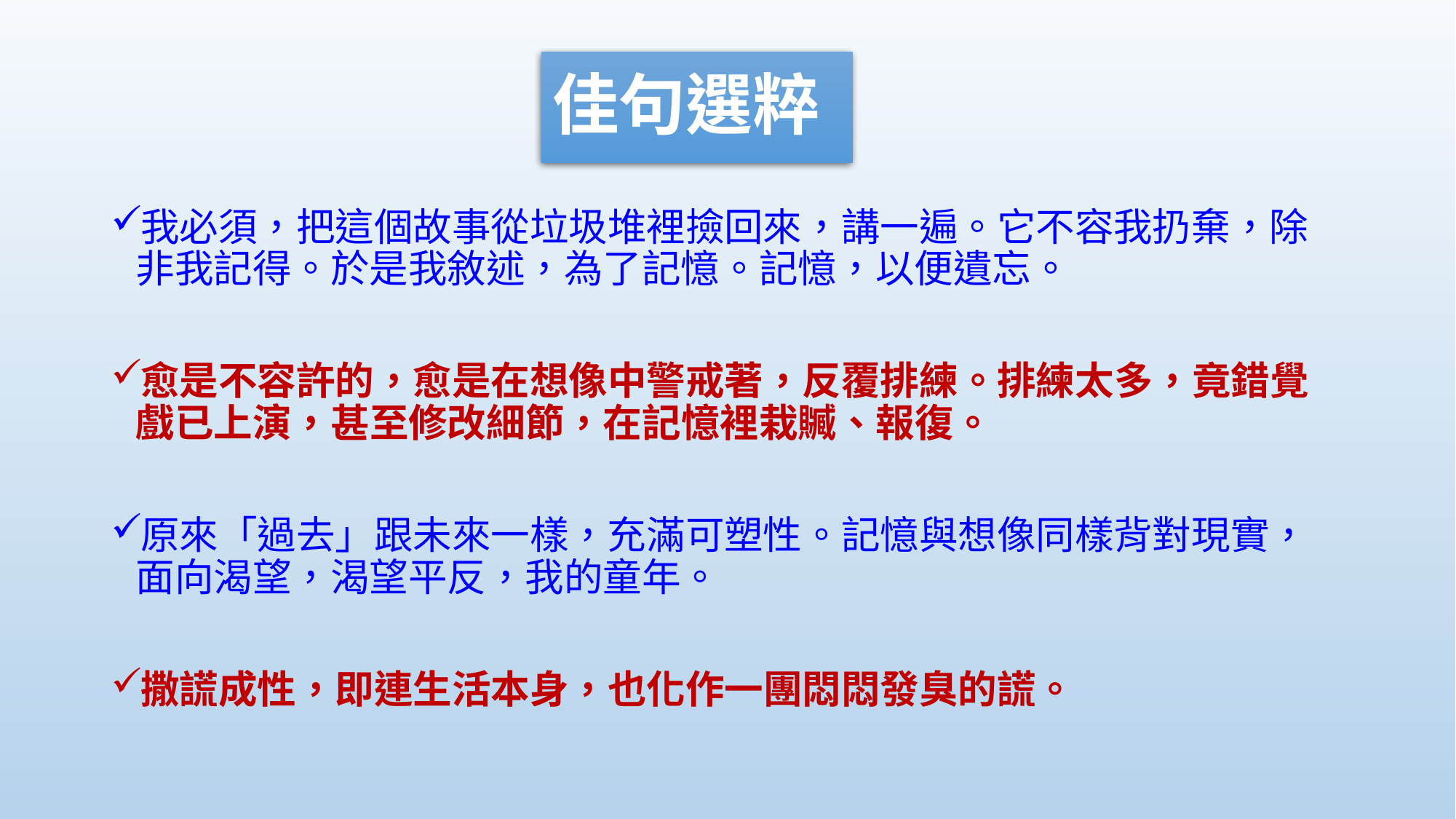

# 佳句選粹
我必須，把這個故事從垃圾堆裡撿回來，講一遍。它不容我扔棄，除非我記得。於是我敘述，為了記憶。記憶，以便遺忘。

愈是不容許的，愈是在想像中警戒著，反覆排練。排練太多，竟錯覺戲已上演，甚至修改細節，在記憶裡栽贓、報復。

原來「過去」跟未來一樣，充滿可塑性。記憶與想像同樣背對現實，面向渴望，渴望平反，我的童年。

撒謊成性，即連生活本身，也化作一團悶悶發臭的謊。